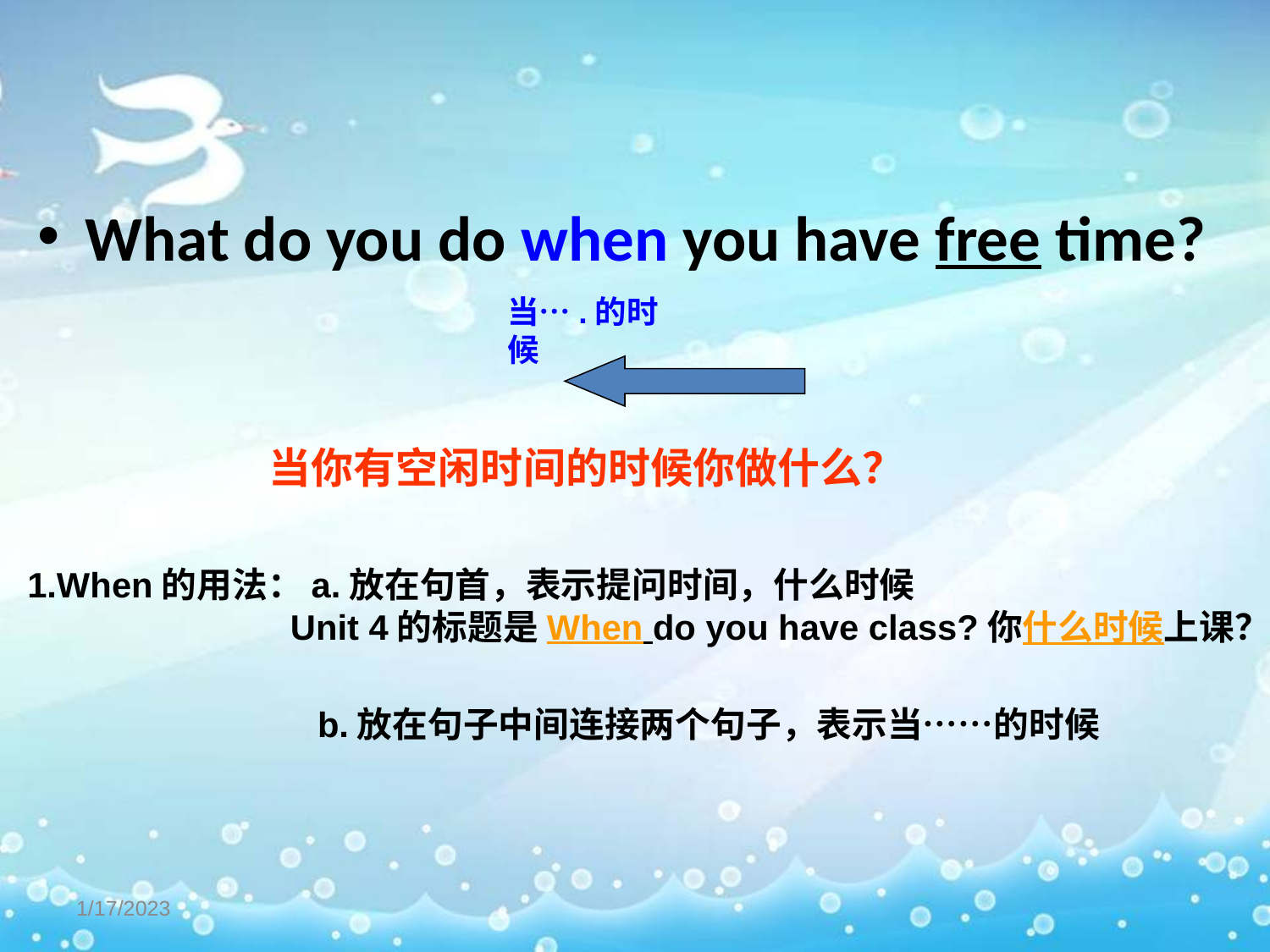

What do you do when you have free time?

当….的时候

当你有空闲时间的时候你做什么？

1.When的用法：a.放在句首，表示提问时间，什么时候
                           Unit 4的标题是When do you have class?你什么时候上课？
b.放在句子中间连接两个句子，表示当……的时候
1/17/2023